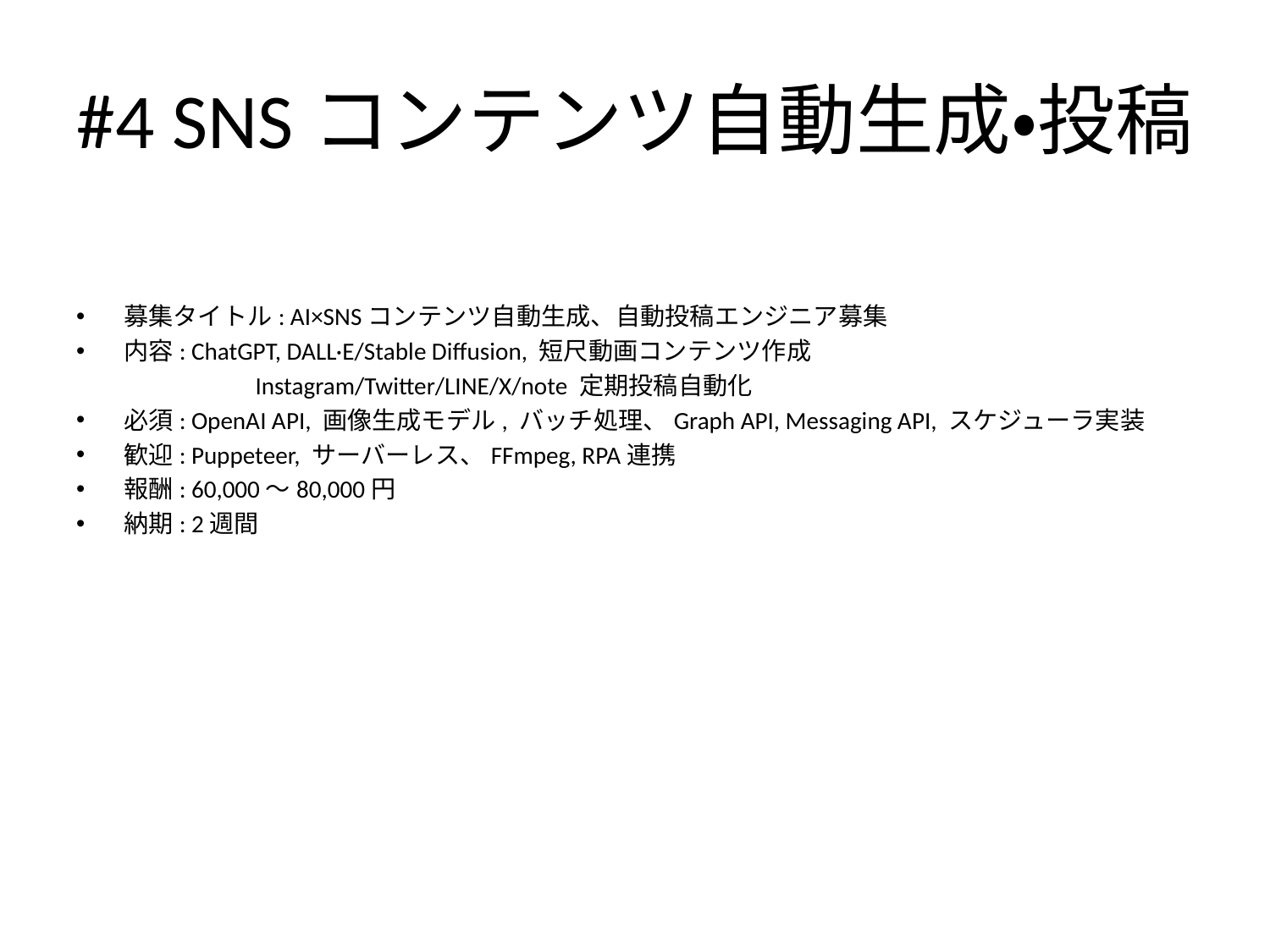

# #4 SNSコンテンツ自動生成・投稿

募集タイトル: AI×SNSコンテンツ自動生成、自動投稿エンジニア募集
内容: ChatGPT, DALL·E/Stable Diffusion, 短尺動画コンテンツ作成
　　　　　　　Instagram/Twitter/LINE/X/note 定期投稿自動化
必須: OpenAI API, 画像生成モデル, バッチ処理、Graph API, Messaging API, スケジューラ実装
歓迎: Puppeteer, サーバーレス、FFmpeg, RPA連携
報酬: 60,000～80,000円
納期: 2週間